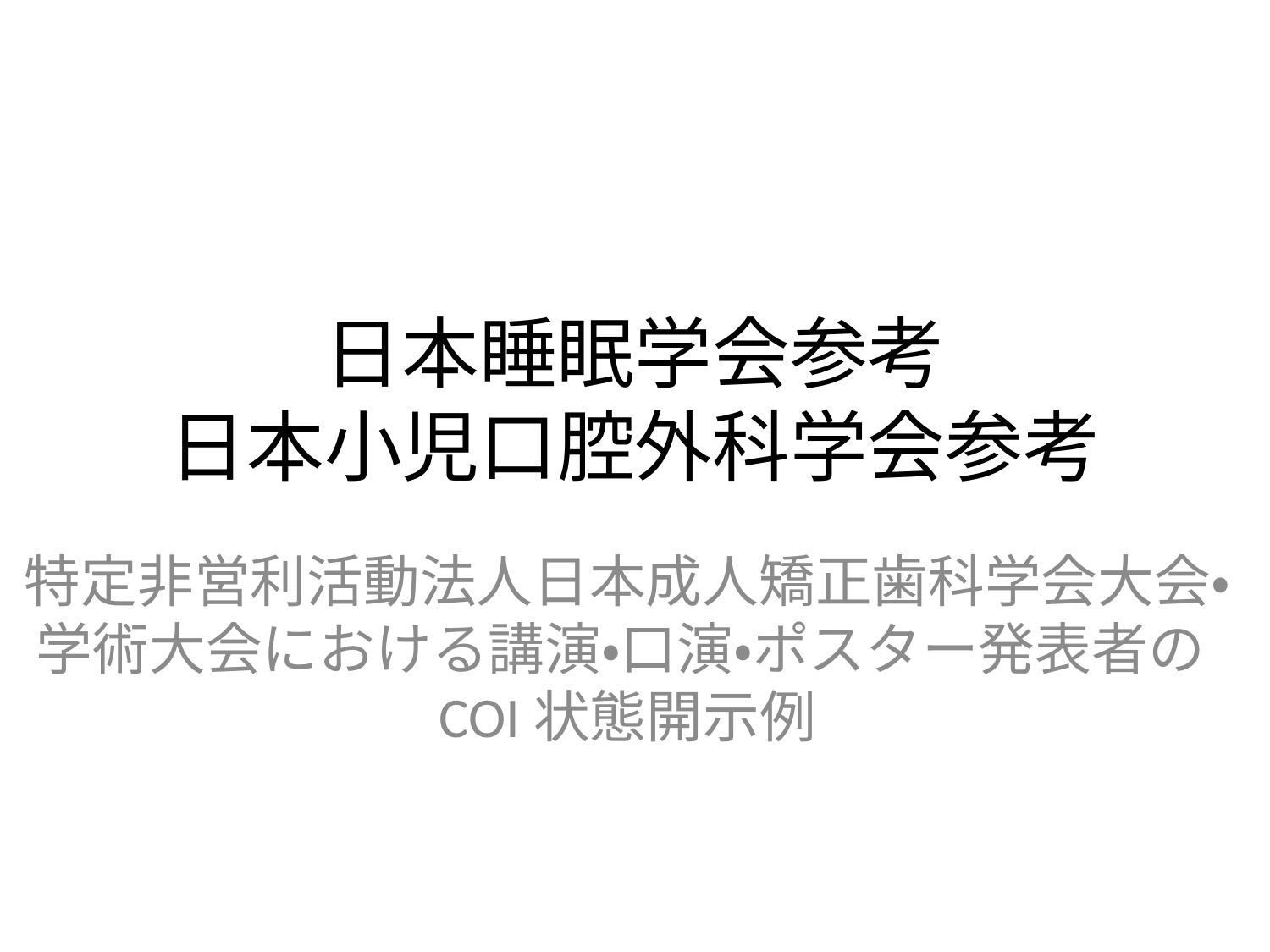

# 日本睡眠学会参考 日本小児口腔外科学会参考
特定非営利活動法人日本成人矯正歯科学会大会・学術大会における講演・口演・ポスター発表者のCOI状態開示例